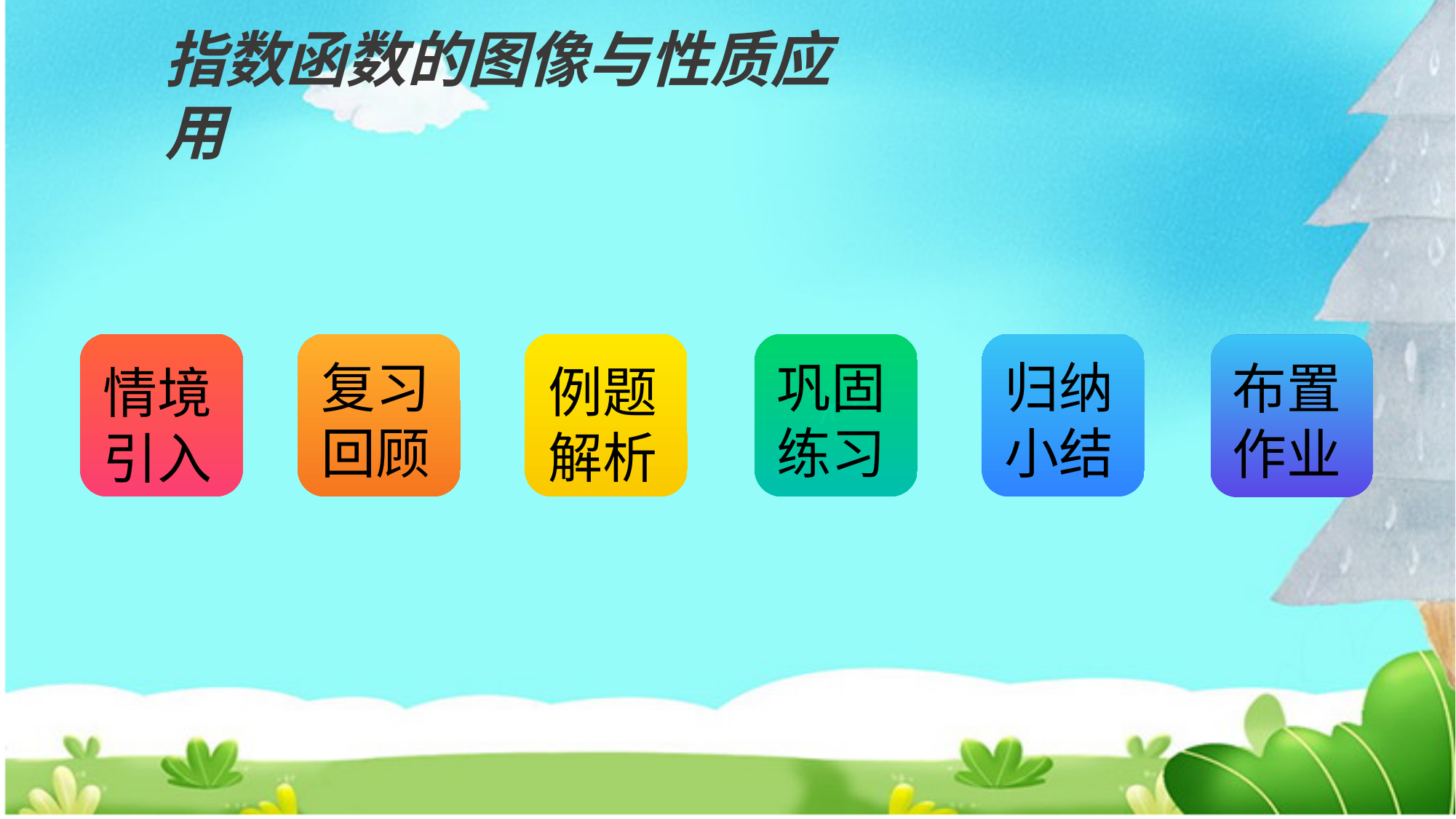

指数函数的图像与性质应用

情境
引入

复习回顾

例题解析

归纳小结

巩固练习

布置作业